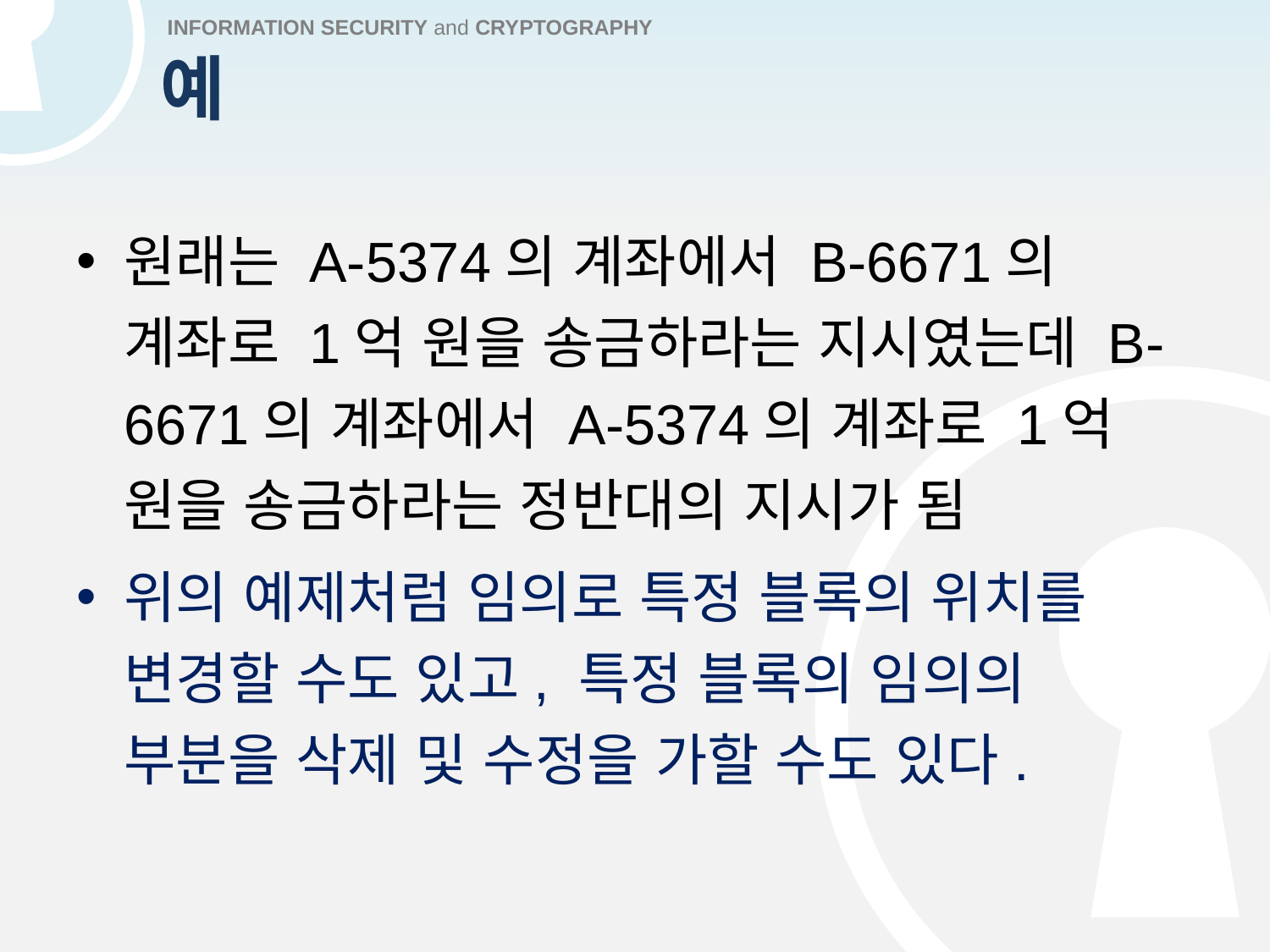

# 예
원래는 A-5374의 계좌에서 B-6671의 계좌로 1억 원을 송금하라는 지시였는데 B-6671의 계좌에서 A-5374의 계좌로 1억 원을 송금하라는 정반대의 지시가 됨
위의 예제처럼 임의로 특정 블록의 위치를 변경할 수도 있고, 특정 블록의 임의의 부분을 삭제 및 수정을 가할 수도 있다.